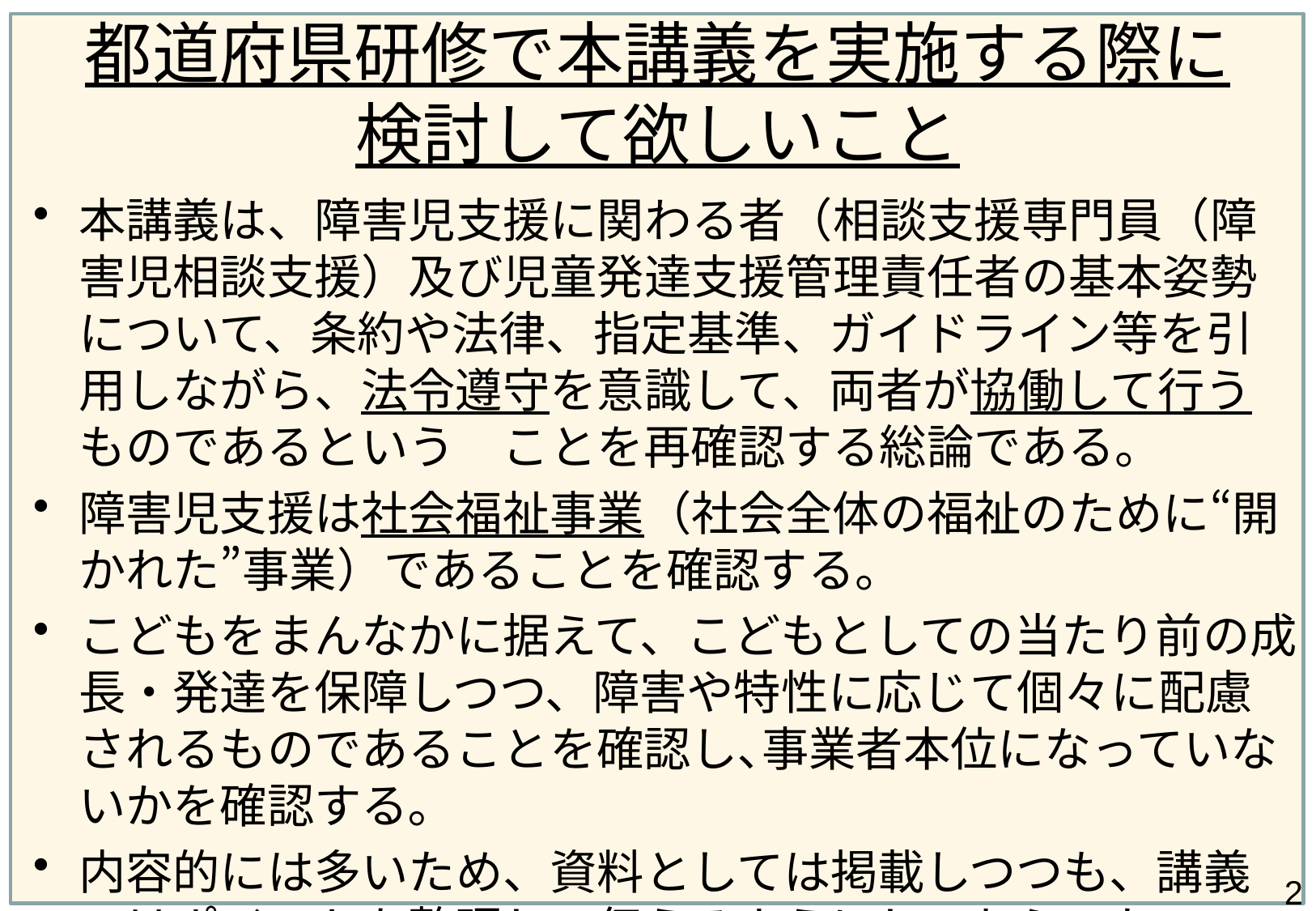

# 都道府県研修で本講義を実施する際に検討して欲しいこと

本講義は、障害児支援に関わる者（相談支援専門員（障害児相談支援）及び児童発達支援管理責任者の基本姿勢について、条約や法律、指定基準、ガイドライン等を引用しながら、法令遵守を意識して、両者が協働して行うものであるという　ことを再確認する総論である。
障害児支援は社会福祉事業（社会全体の福祉のために“開かれた”事業）であることを確認する。
こどもをまんなかに据えて、こどもとしての当たり前の成長・発達を保障しつつ、障害や特性に応じて個々に配慮されるものであることを確認し､事業者本位になっていないかを確認する｡
内容的には多いため、資料としては掲載しつつも、講義ではポイントを整理して伝えるようにしてもらいたい。
2